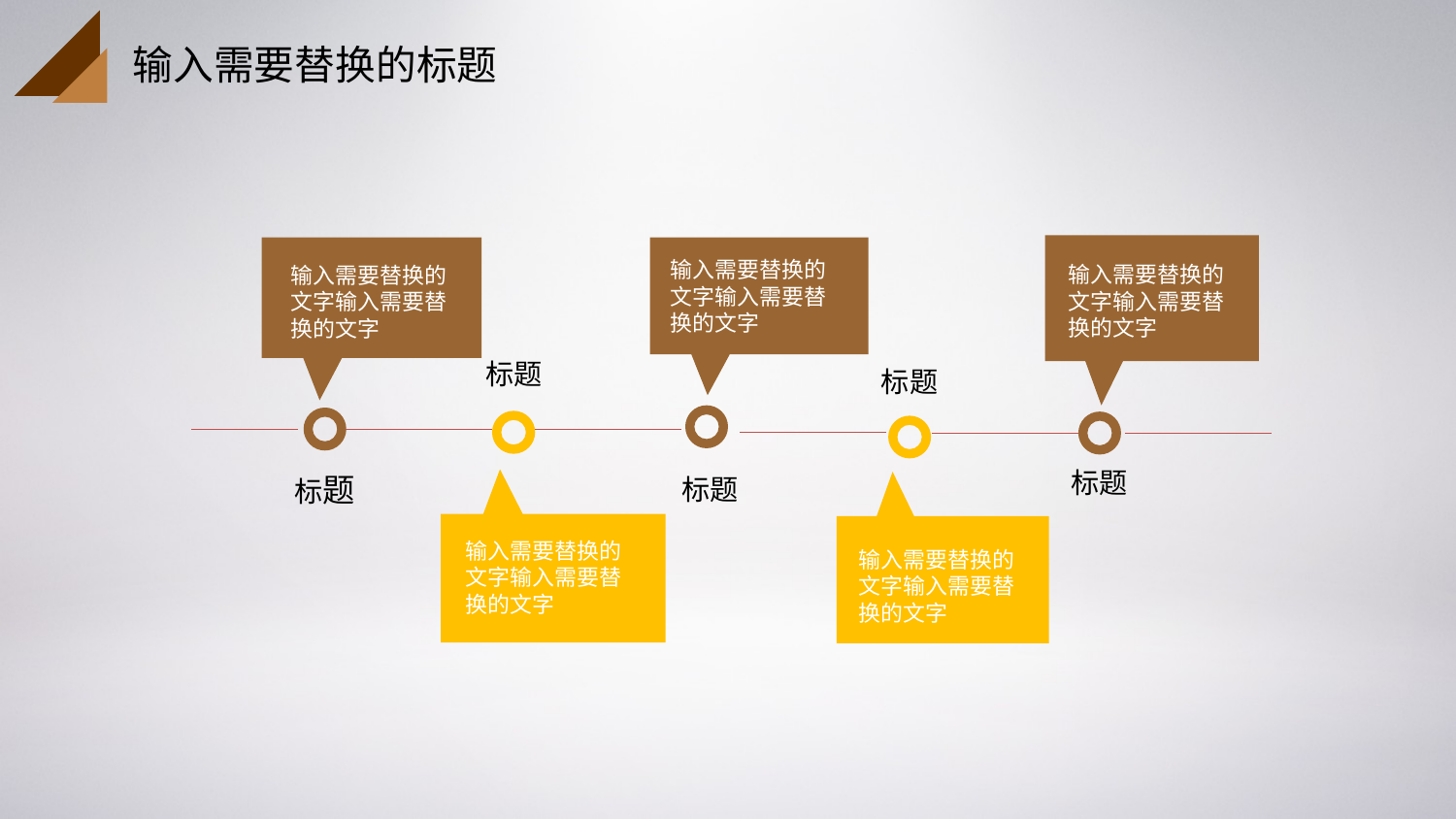

输入需要替换的标题

输入需要替换的文字输入需要替换的文字
输入需要替换的文字输入需要替换的文字
输入需要替换的文字输入需要替换的文字
标题
标题

标题
标题
标题

输入需要替换的文字输入需要替换的文字
输入需要替换的文字输入需要替换的文字